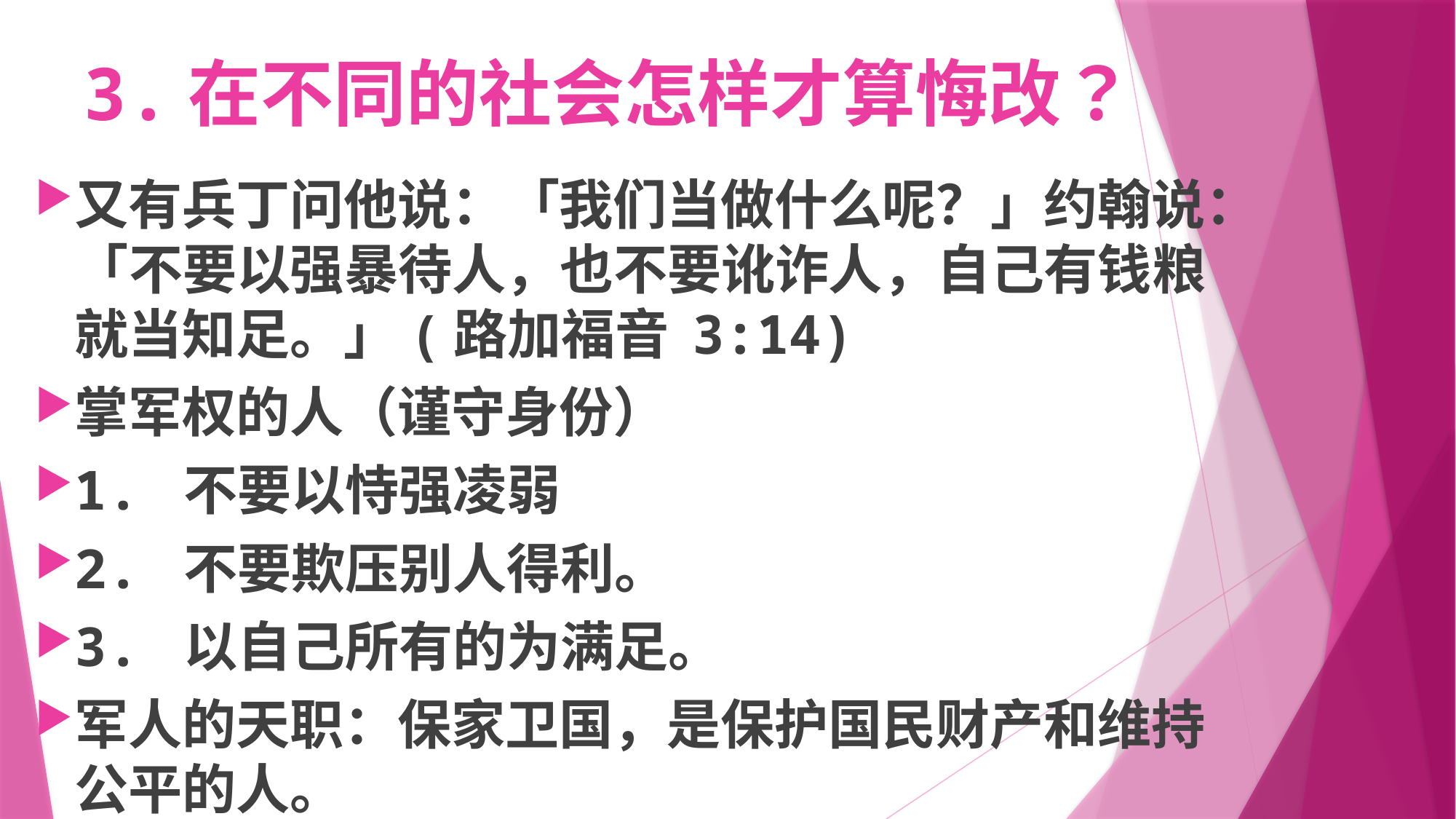

# 3.在不同的社会怎样才算悔改？
又有兵丁问他说：「我们当做什么呢？」约翰说：「不要以强暴待人，也不要讹诈人，自己有钱粮就当知足。」(路加福音 3:14)
掌军权的人（谨守身份）
1. 不要以恃强凌弱
2. 不要欺压别人得利。
3. 以自己所有的为满足。
军人的天职：保家卫国，是保护国民财产和维持公平的人。